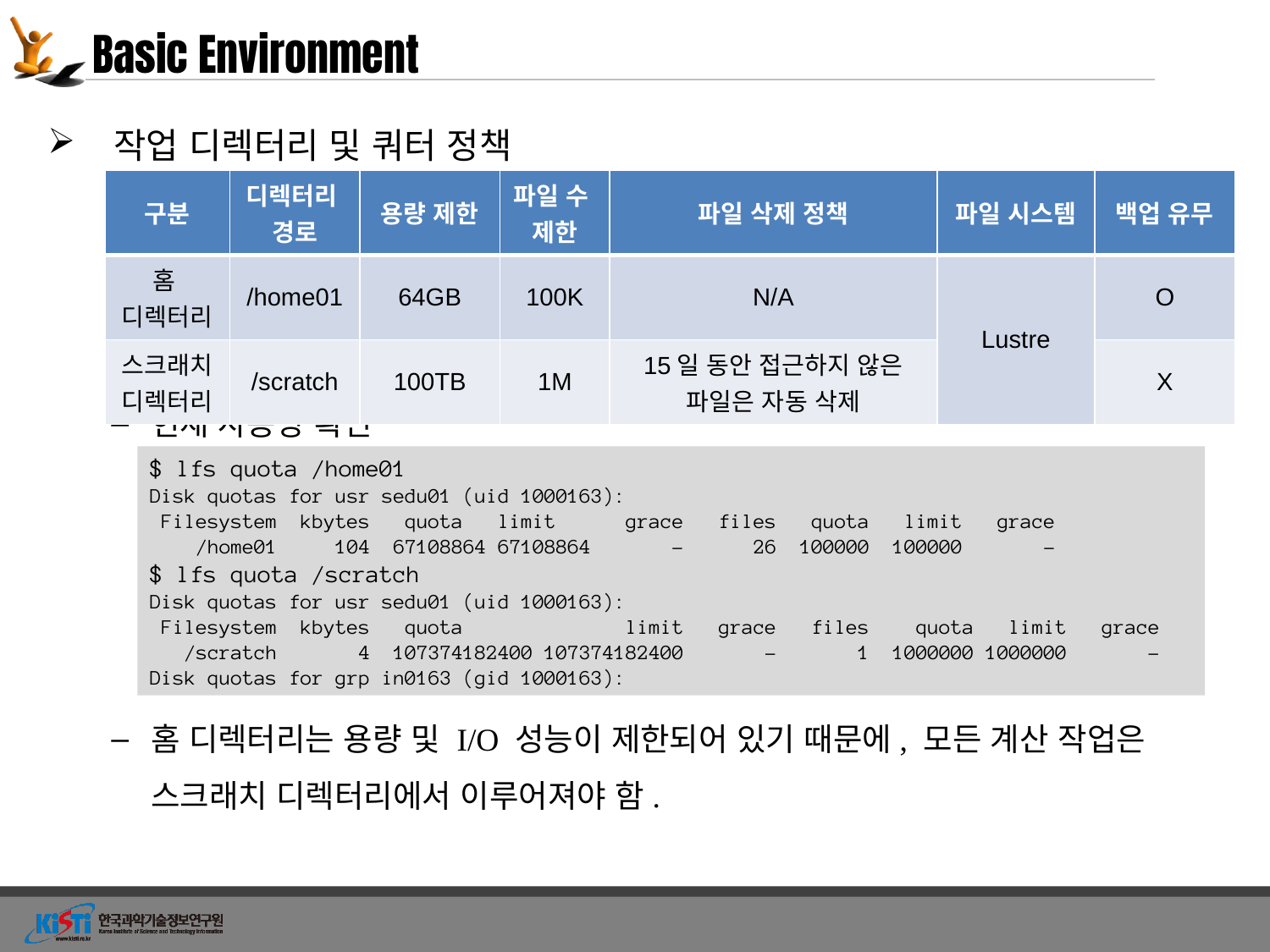

# Basic Environment
 작업 디렉터리 및 쿼터 정책

현재 사용량 확인

홈 디렉터리는 용량 및 I/O 성능이 제한되어 있기 때문에, 모든 계산 작업은 스크래치 디렉터리에서 이루어져야 함.

| 구분 | 디렉터리 경로 | 용량 제한 | 파일 수 제한 | 파일 삭제 정책 | 파일 시스템 | 백업 유무 |
| --- | --- | --- | --- | --- | --- | --- |
| 홈 디렉터리 | /home01 | 64GB | 100K | N/A | Lustre | O |
| 스크래치 디렉터리 | /scratch | 100TB | 1M | 15일 동안 접근하지 않은 파일은 자동 삭제 |  | X |
$ lfs quota /home01
Disk quotas for usr sedu01 (uid 1000163):
 Filesystem  kbytes   quota   limit      grace   files   quota   limit   grace
    /home01     104  67108864 67108864       -      26  100000  100000       -
$ lfs quota /scratch
Disk quotas for usr sedu01 (uid 1000163):
 Filesystem  kbytes   quota              limit   grace   files    quota   limit   grace
   /scratch       4  107374182400 107374182400       -       1  1000000 1000000       -
Disk quotas for grp in0163 (gid 1000163):
14